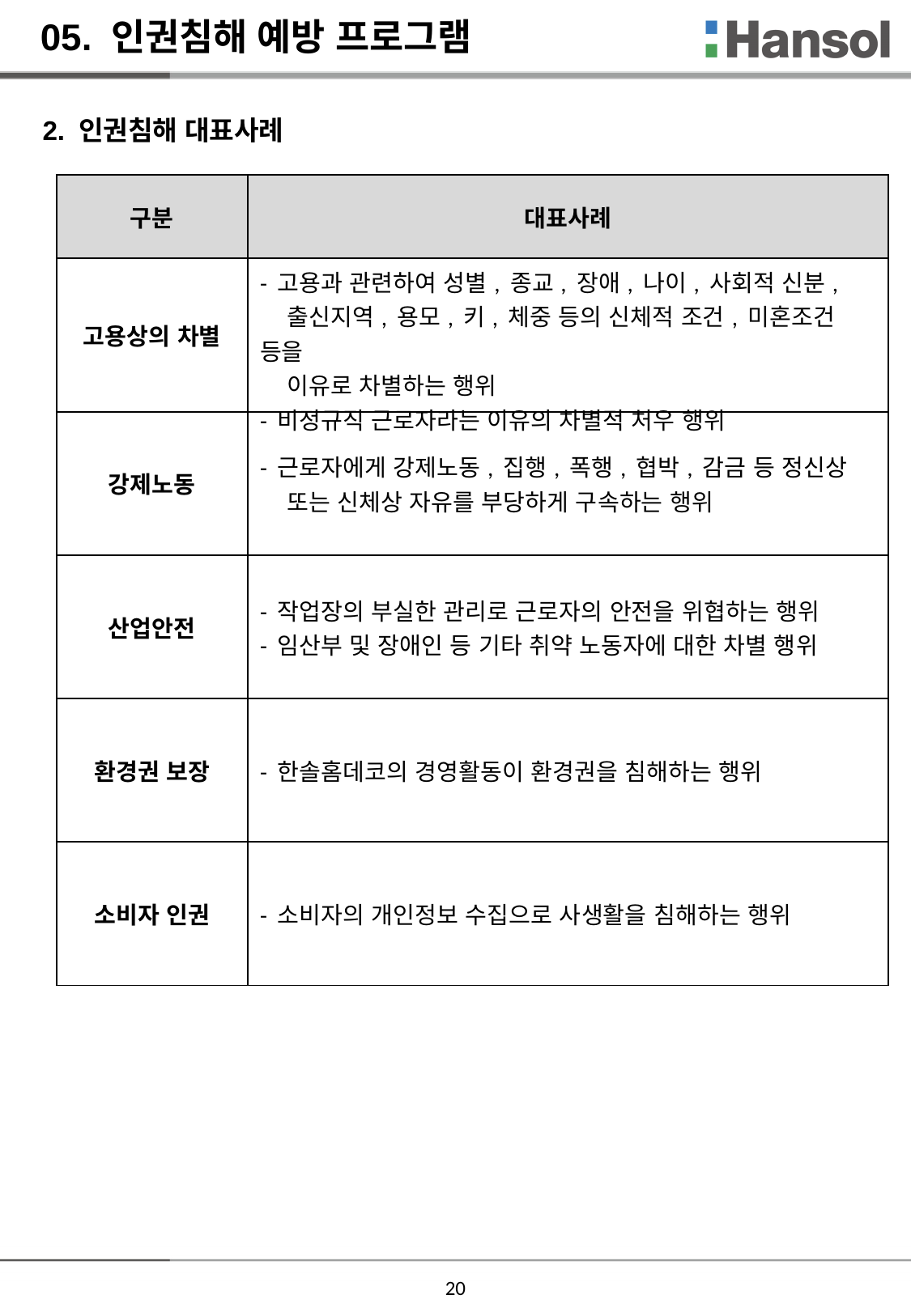

05. 인권침해 예방 프로그램
2. 인권침해 대표사례
| 구분 | 대표사례 |
| --- | --- |
| 고용상의 차별 | - 고용과 관련하여 성별, 종교, 장애, 나이, 사회적 신분, 출신지역, 용모, 키, 체중 등의 신체적 조건, 미혼조건 등을 이유로 차별하는 행위 - 비정규직 근로자라는 이유의 차별적 처우 행위 |
| 강제노동 | - 근로자에게 강제노동, 집행, 폭행, 협박, 감금 등 정신상 또는 신체상 자유를 부당하게 구속하는 행위 |
| 산업안전 | - 작업장의 부실한 관리로 근로자의 안전을 위협하는 행위 - 임산부 및 장애인 등 기타 취약 노동자에 대한 차별 행위 |
| 환경권 보장 | - 한솔홈데코의 경영활동이 환경권을 침해하는 행위 |
| 소비자 인권 | - 소비자의 개인정보 수집으로 사생활을 침해하는 행위 |
20